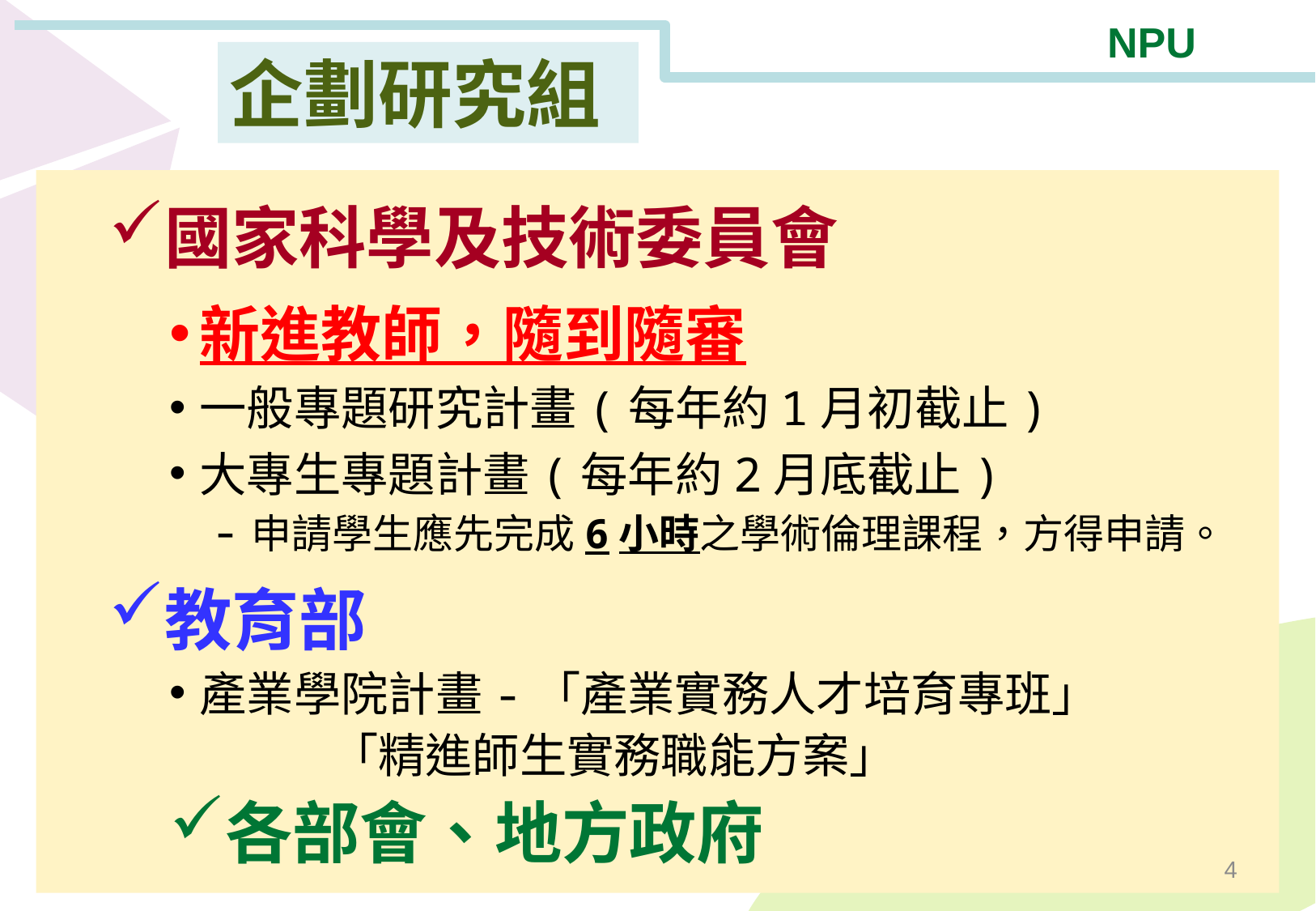

企劃研究組
國家科學及技術委員會
新進教師，隨到隨審
一般專題研究計畫(每年約1月初截止)
大專生專題計畫(每年約2月底截止)
  -申請學生應先完成6小時之學術倫理課程，方得申請。
教育部
產業學院計畫-「產業實務人才培育專班」
               「精進師生實務職能方案」
各部會、地方政府
4